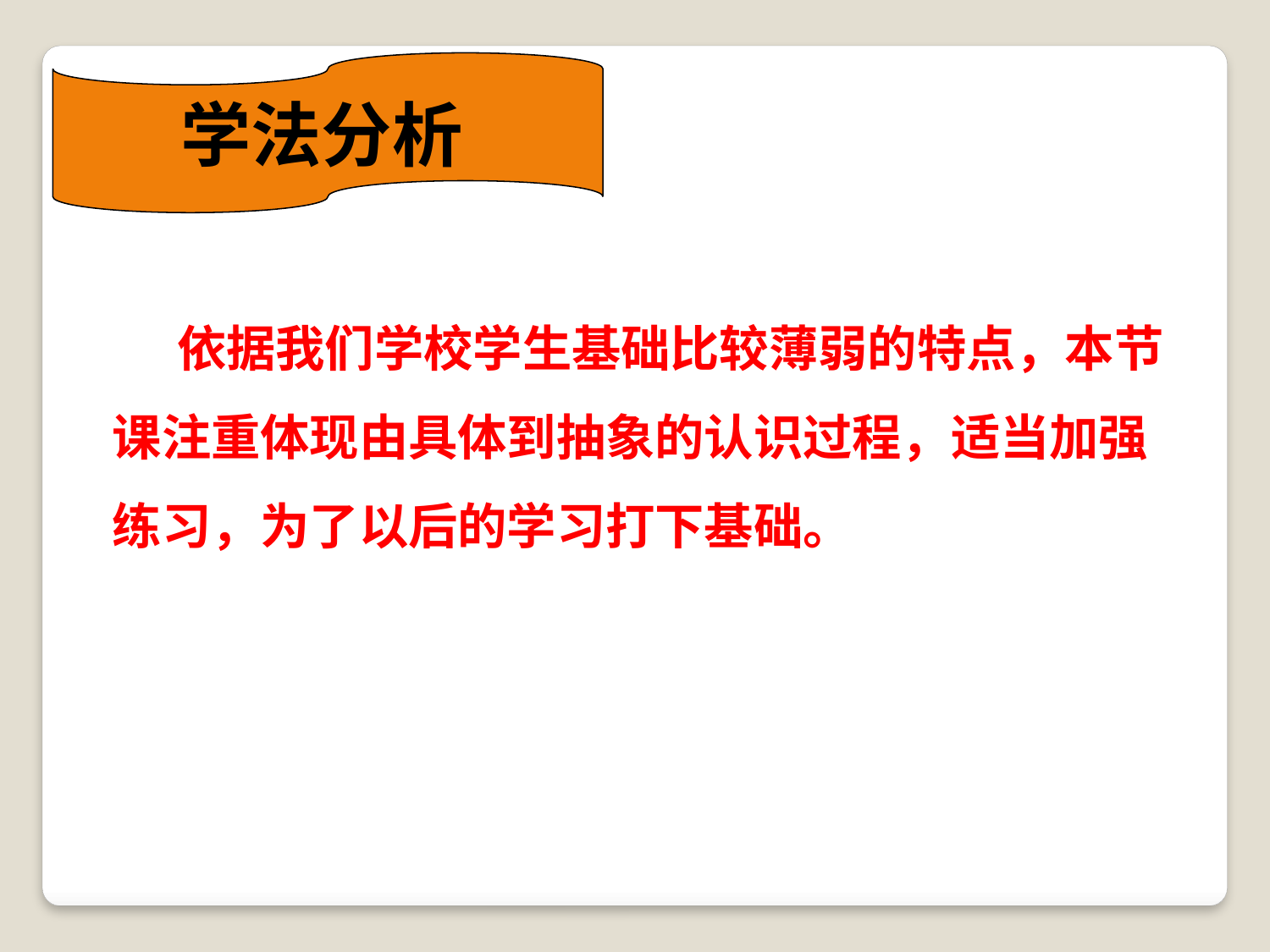

学法分析
        依据我们学校学生基础比较薄弱的特点，本节课注重体现由具体到抽象的认识过程，适当加强练习，为了以后的学习打下基础。